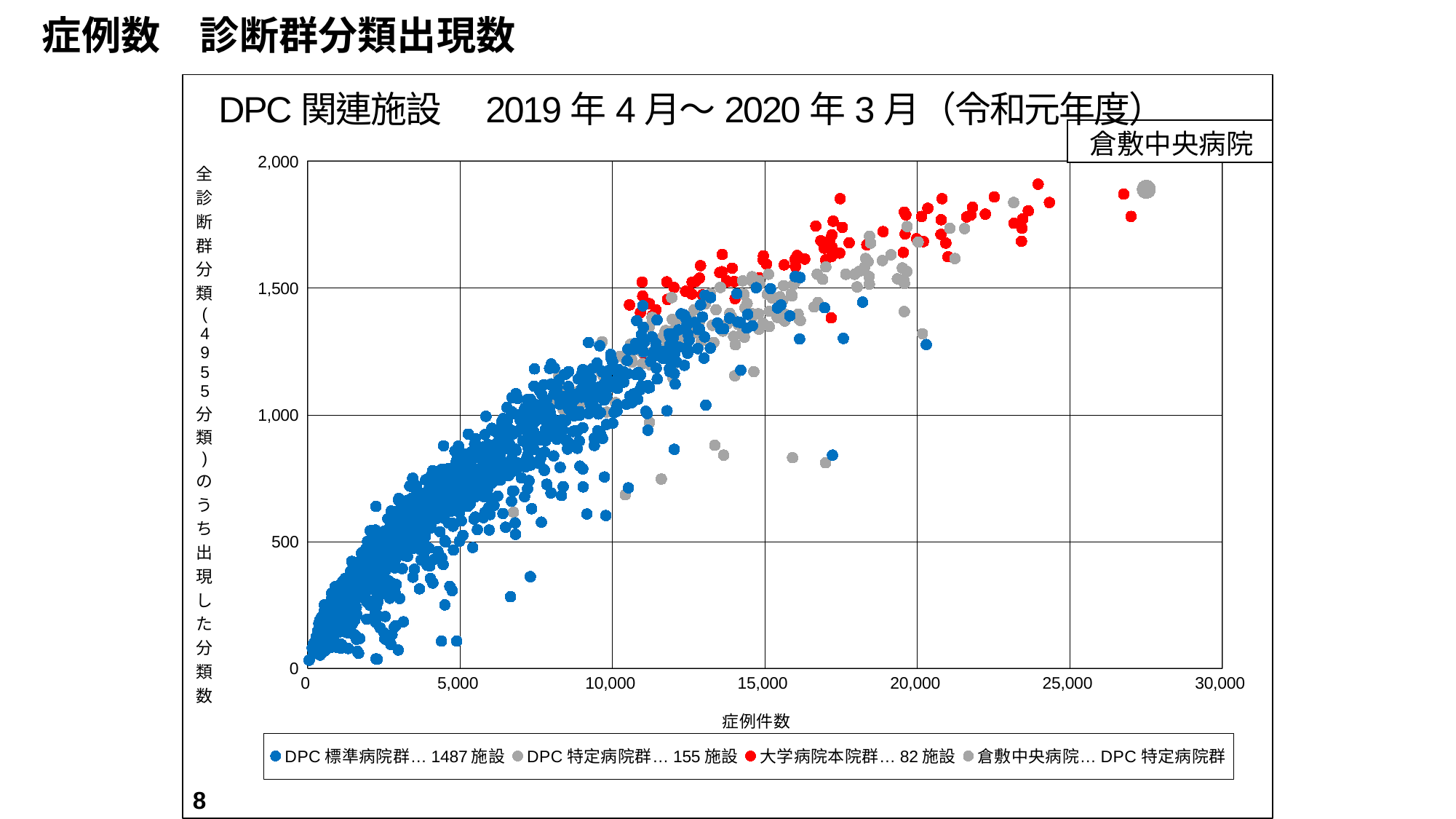

# 症例数　診断群分類出現数

### Chart

| Category | DPC標準病院群…1487施設 | DPC特定病院群…155施設 | 大学病院本院群…82施設 |  |
|---|---|---|---|---|
DPC関連施設　2019年4月～2020年3月（令和元年度）
8